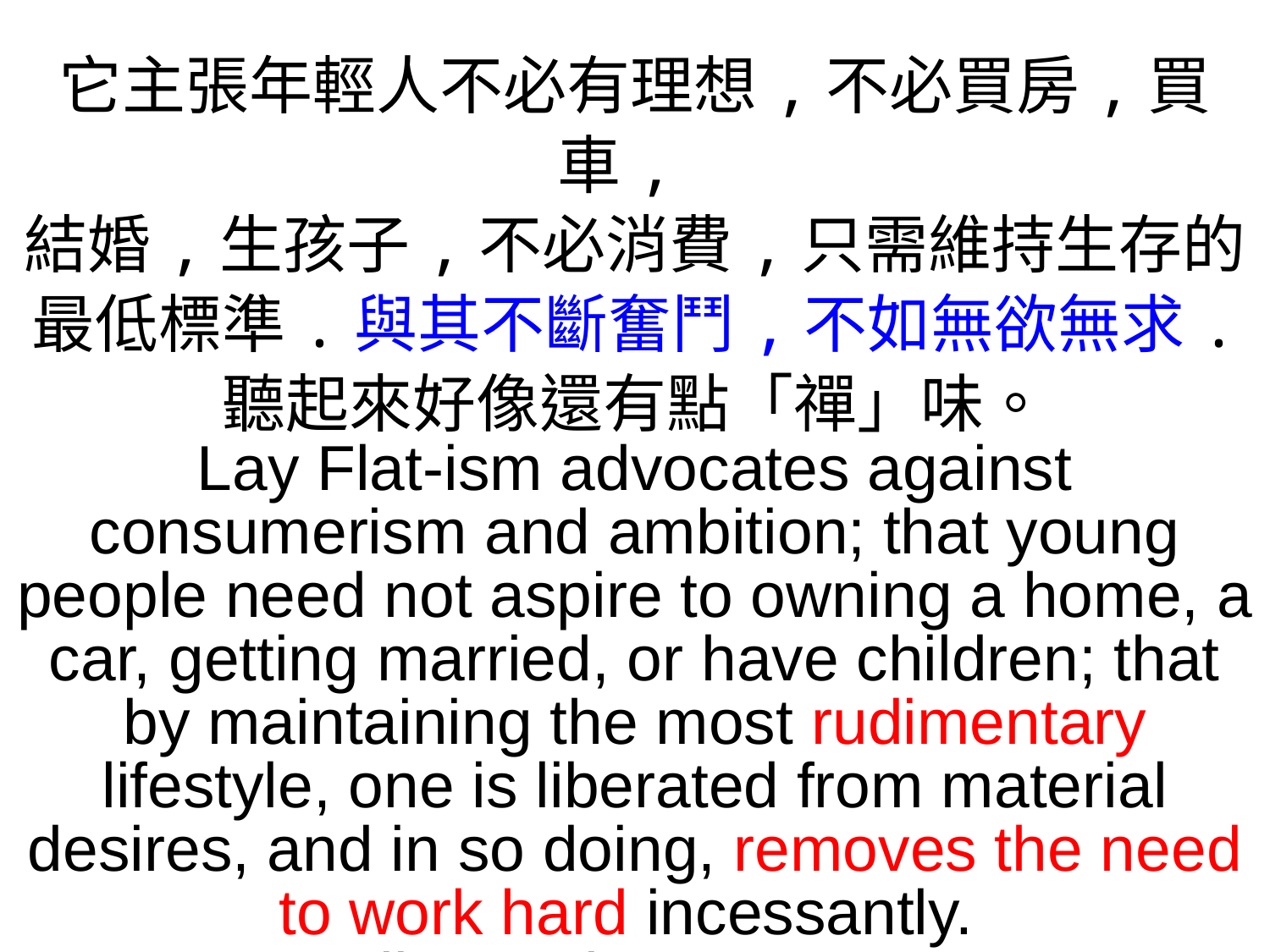

它主張年輕人不必有理想,不必買房,買車,
結婚,生孩子,不必消費,只需維持生存的
最低標準.與其不斷奮鬥,不如無欲無求.
聽起來好像還有點「禪」味。
Lay Flat-ism advocates against consumerism and ambition; that young people need not aspire to owning a home, a car, getting married, or have children; that by maintaining the most rudimentary lifestyle, one is liberated from material desires, and in so doing, removes the need to work hard incessantly.
It all sounds very "Zen ".